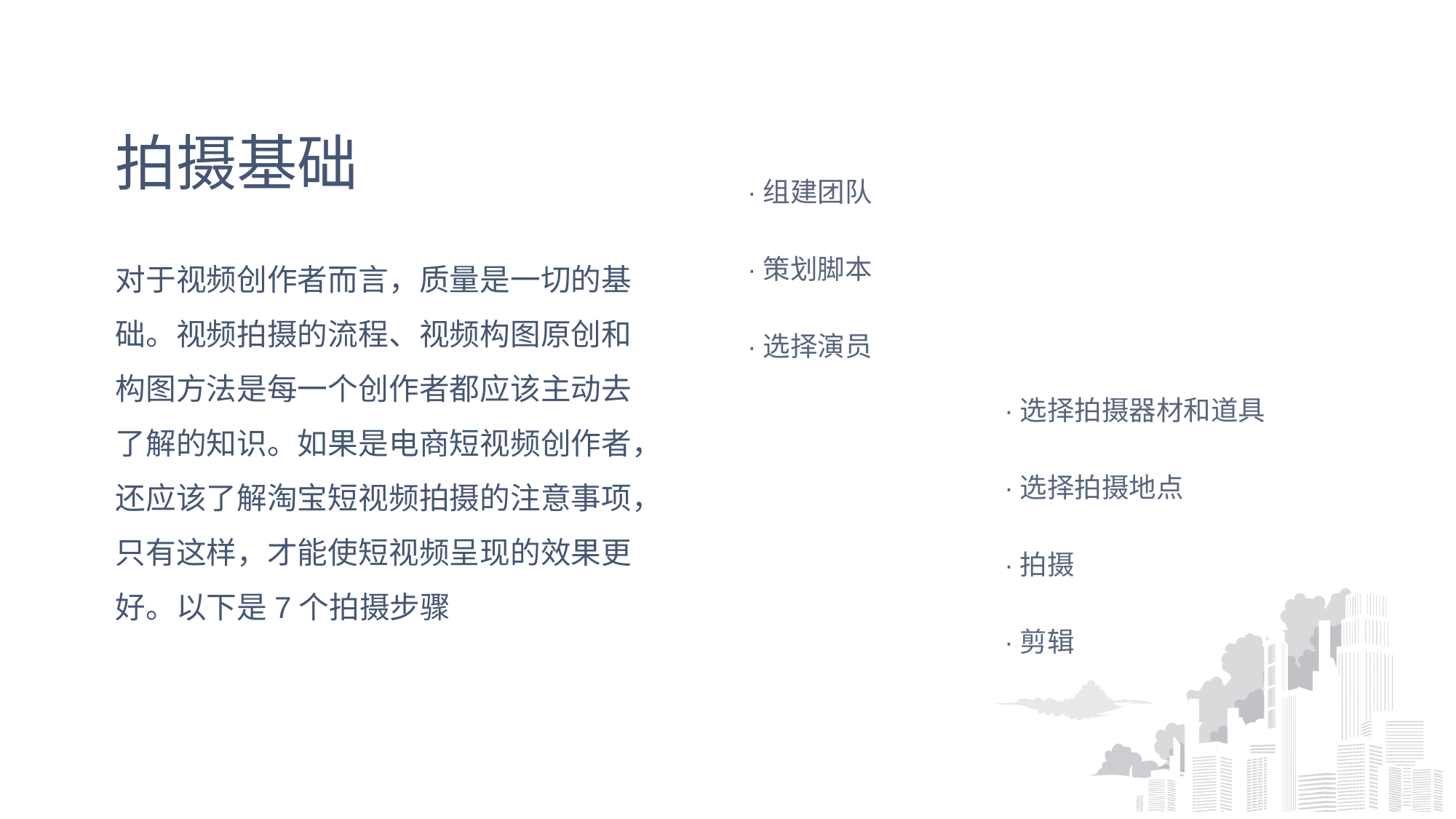

# 拍摄基础
·组建团队
对于视频创作者而言，质量是一切的基础。视频拍摄的流程、视频构图原创和构图方法是每一个创作者都应该主动去了解的知识。如果是电商短视频创作者，还应该了解淘宝短视频拍摄的注意事项，只有这样，才能使短视频呈现的效果更好。以下是7个拍摄步骤
·策划脚本
·选择演员
·选择拍摄器材和道具
·选择拍摄地点
·拍摄
·剪辑